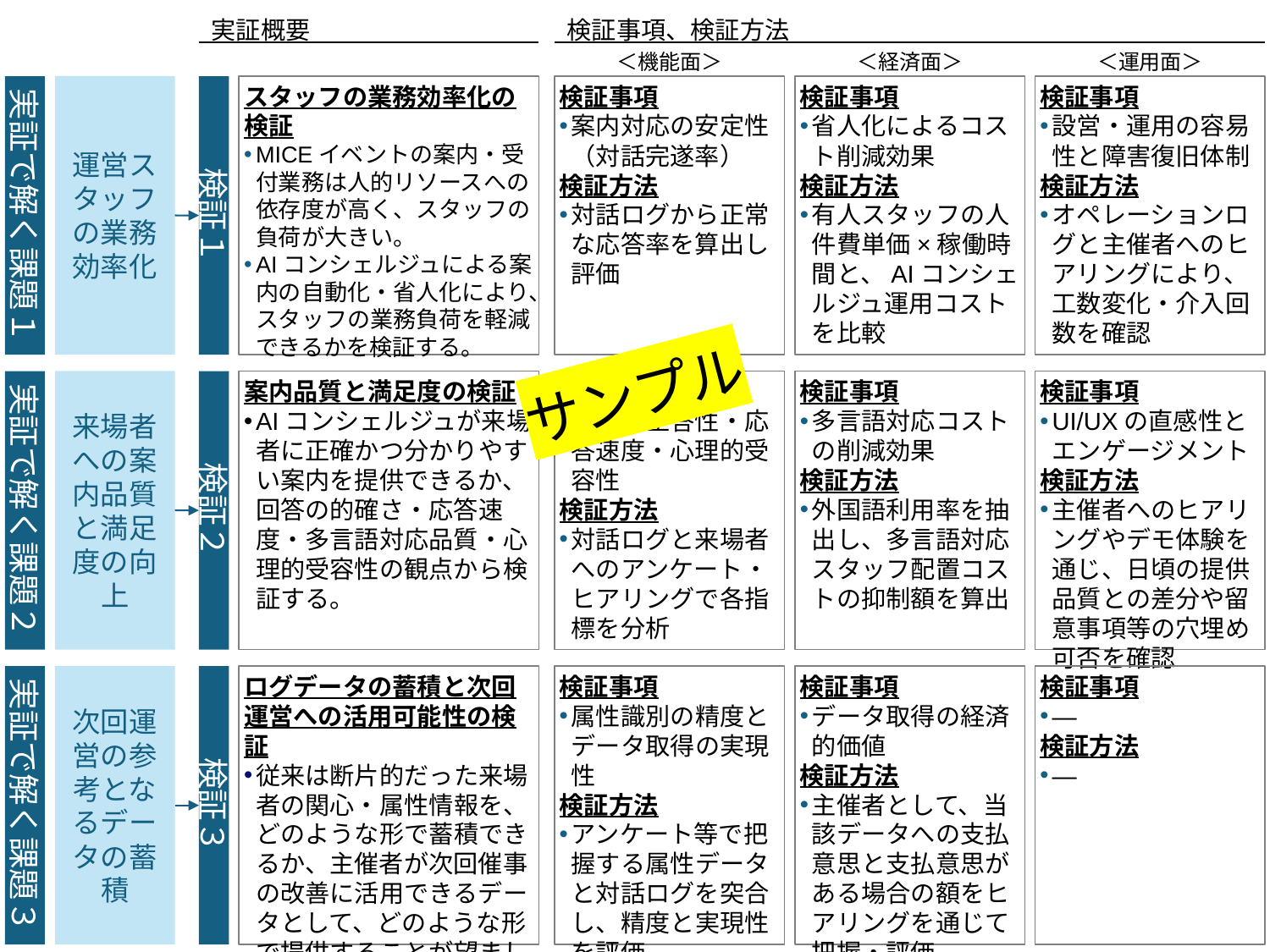

実証概要
検証事項、検証方法
＜機能面＞
＜経済面＞
＜運用面＞
運営スタッフの業務効率化
スタッフの業務効率化の検証
MICEイベントの案内・受付業務は人的リソースへの依存度が高く、スタッフの負荷が大きい。
AIコンシェルジュによる案内の自動化・省人化により、スタッフの業務負荷を軽減できるかを検証する。
検証事項
案内対応の安定性（対話完遂率）
検証方法
対話ログから正常な応答率を算出し評価
検証事項
省人化によるコスト削減効果
検証方法
有人スタッフの人件費単価×稼働時間と、AIコンシェルジュ運用コストを比較
検証事項
設営・運用の容易性と障害復旧体制
検証方法
オペレーションログと主催者へのヒアリングにより、工数変化・介入回数を確認
実証で解く課題１
検証１
来場者への案内品質と満足度の向上
案内品質と満足度の検証
AIコンシェルジュが来場者に正確かつ分かりやすい案内を提供できるか、回答の的確さ・応答速度・多言語対応品質・心理的受容性の観点から検証する。
検証事項
回答の正答性・応答速度・心理的受容性
検証方法
対話ログと来場者へのアンケート・ヒアリングで各指標を分析
検証事項
多言語対応コストの削減効果
検証方法
外国語利用率を抽出し、多言語対応スタッフ配置コストの抑制額を算出
検証事項
UI/UXの直感性とエンゲージメント
検証方法
主催者へのヒアリングやデモ体験を通じ、日頃の提供品質との差分や留意事項等の穴埋め可否を確認
実証で解く課題２
検証２
次回運営の参考となるデータの蓄積
ログデータの蓄積と次回運営への活用可能性の検証
従来は断片的だった来場者の関心・属性情報を、どのような形で蓄積できるか、主催者が次回催事の改善に活用できるデータとして、どのような形で提供することが望ましいかを検証する。
検証事項
属性識別の精度とデータ取得の実現性
検証方法
アンケート等で把握する属性データと対話ログを突合し、精度と実現性を評価
検証事項
データ取得の経済的価値
検証方法
主催者として、当該データへの支払意思と支払意思がある場合の額をヒアリングを通じて把握・評価
検証事項
―
検証方法
―
実証で解く課題３
検証３
サンプル